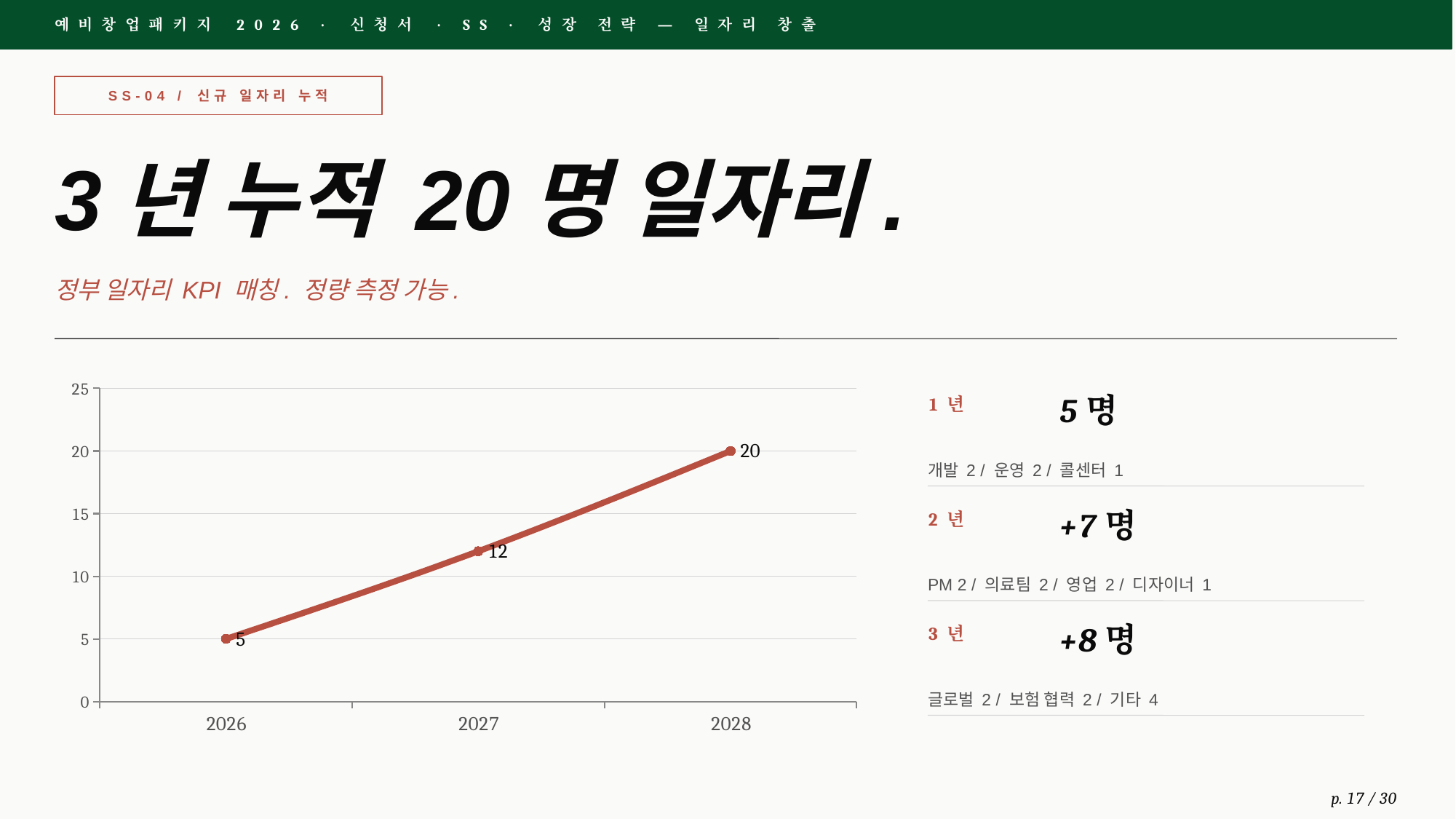

예비창업패키지 2026 · 신청서 · SS · 성장 전략 — 일자리 창출

SS-04 / 신규 일자리 누적
3년 누적 20명 일자리.
정부 일자리 KPI 매칭. 정량 측정 가능.

### Chart

| Category | 누적 일자리 |
|---|---|
| 2026 | 5.0 |
| 2027 | 12.0 |
| 2028 | 20.0 |
1년
5명
개발 2 / 운영 2 / 콜센터 1

2년
+7명
PM 2 / 의료팀 2 / 영업 2 / 디자이너 1

3년
+8명
글로벌 2 / 보험 협력 2 / 기타 4

p. 17 / 30